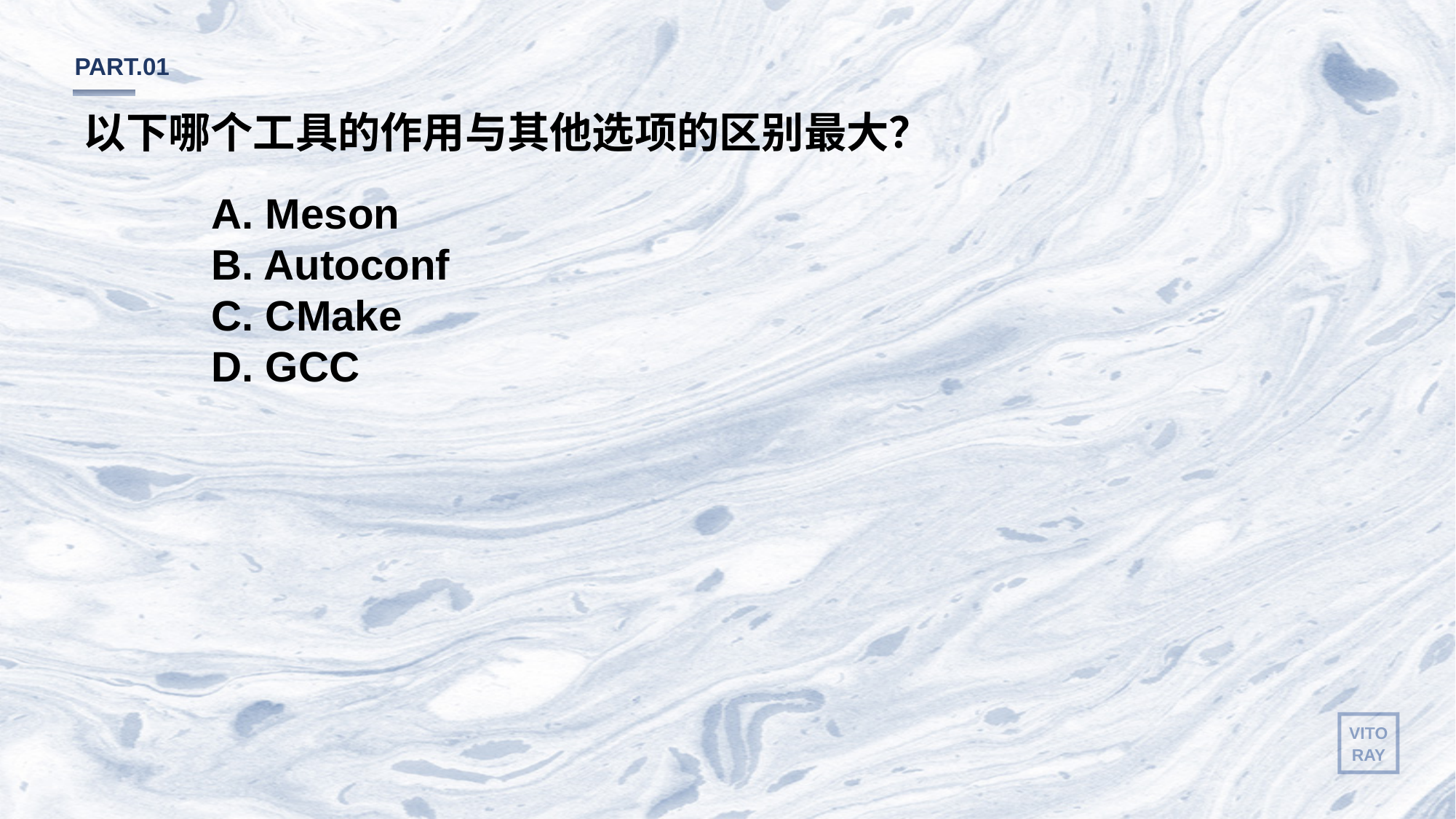

PART.01

以下哪个工具的作用与其他选项的区别最大？
A. Meson
B. Autoconf
C. CMake
D. GCC

VITO
RAY